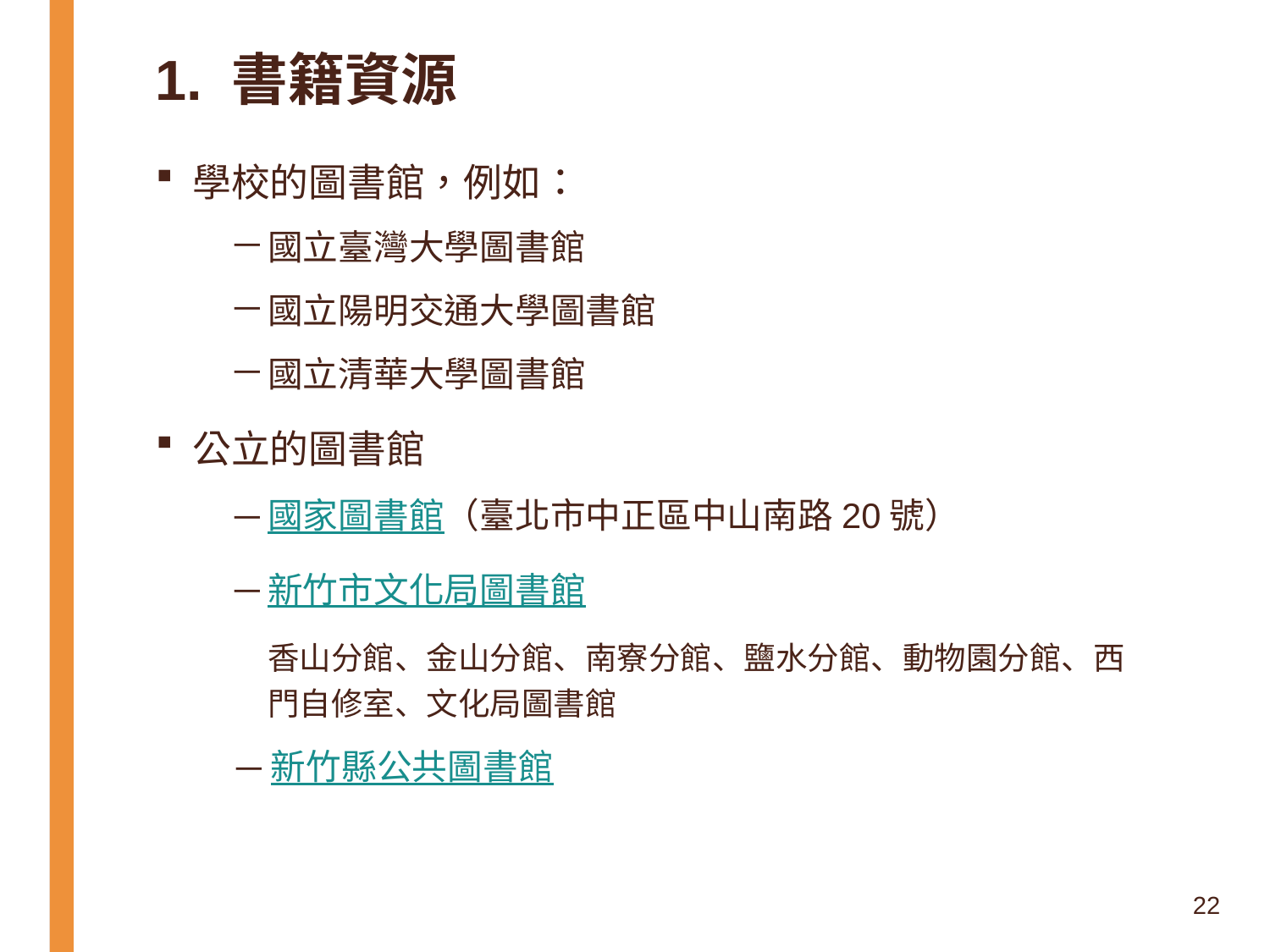

# 1. 書籍資源
學校的圖書館，例如：
國立臺灣大學圖書館
國立陽明交通大學圖書館
國立清華大學圖書館
公立的圖書館
國家圖書館（臺北市中正區中山南路20號）
新竹市文化局圖書館
香山分館、金山分館、南寮分館、鹽水分館、動物園分館、西門自修室、文化局圖書館
新竹縣公共圖書館

22